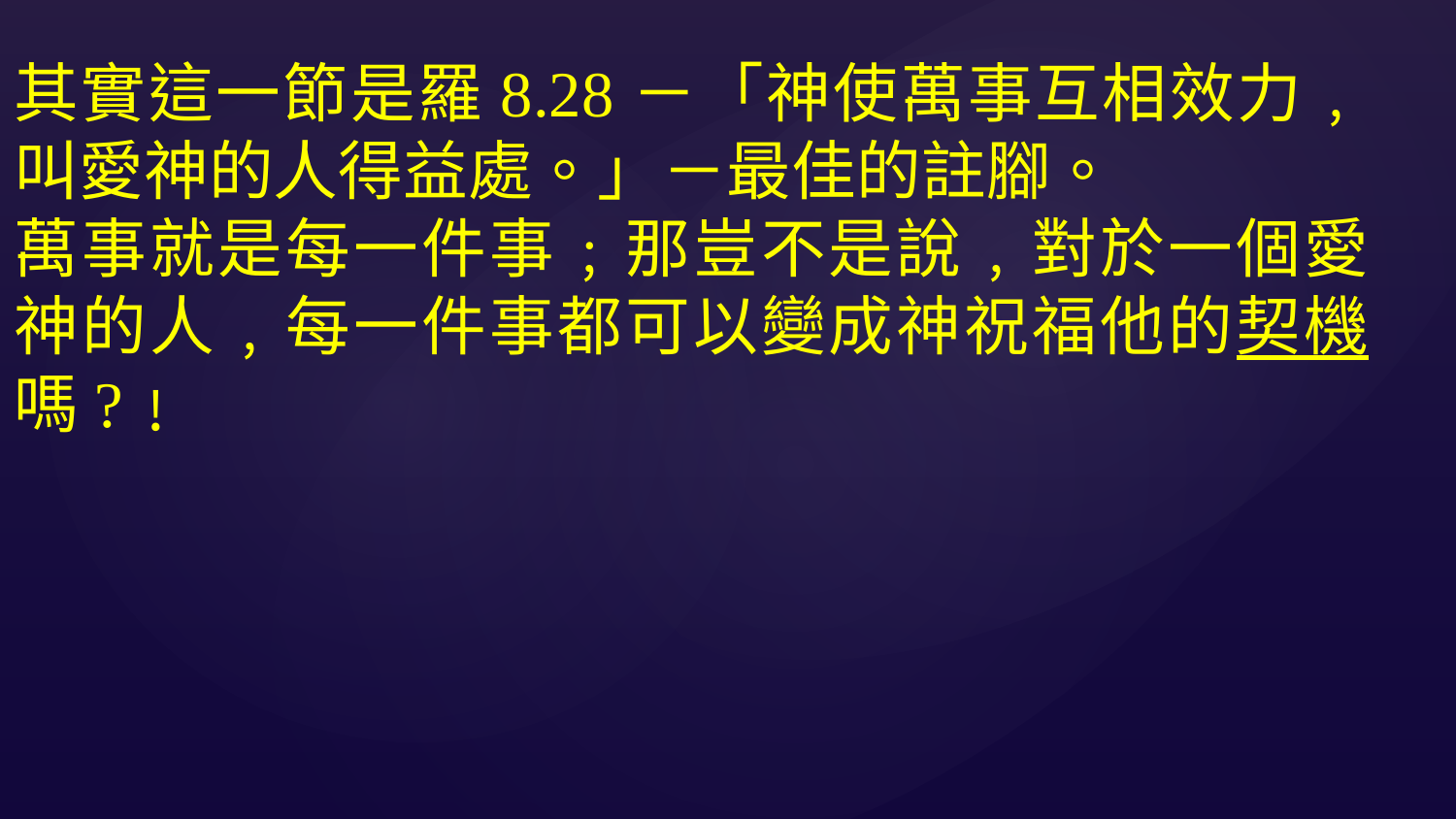

其實這一節是羅8.28－「神使萬事互相效力﹐叫愛神的人得益處。」－最佳的註腳。
萬事就是每一件事﹔那豈不是說﹐對於一個愛神的人﹐每一件事都可以變成神祝福他的契機嗎?﹗